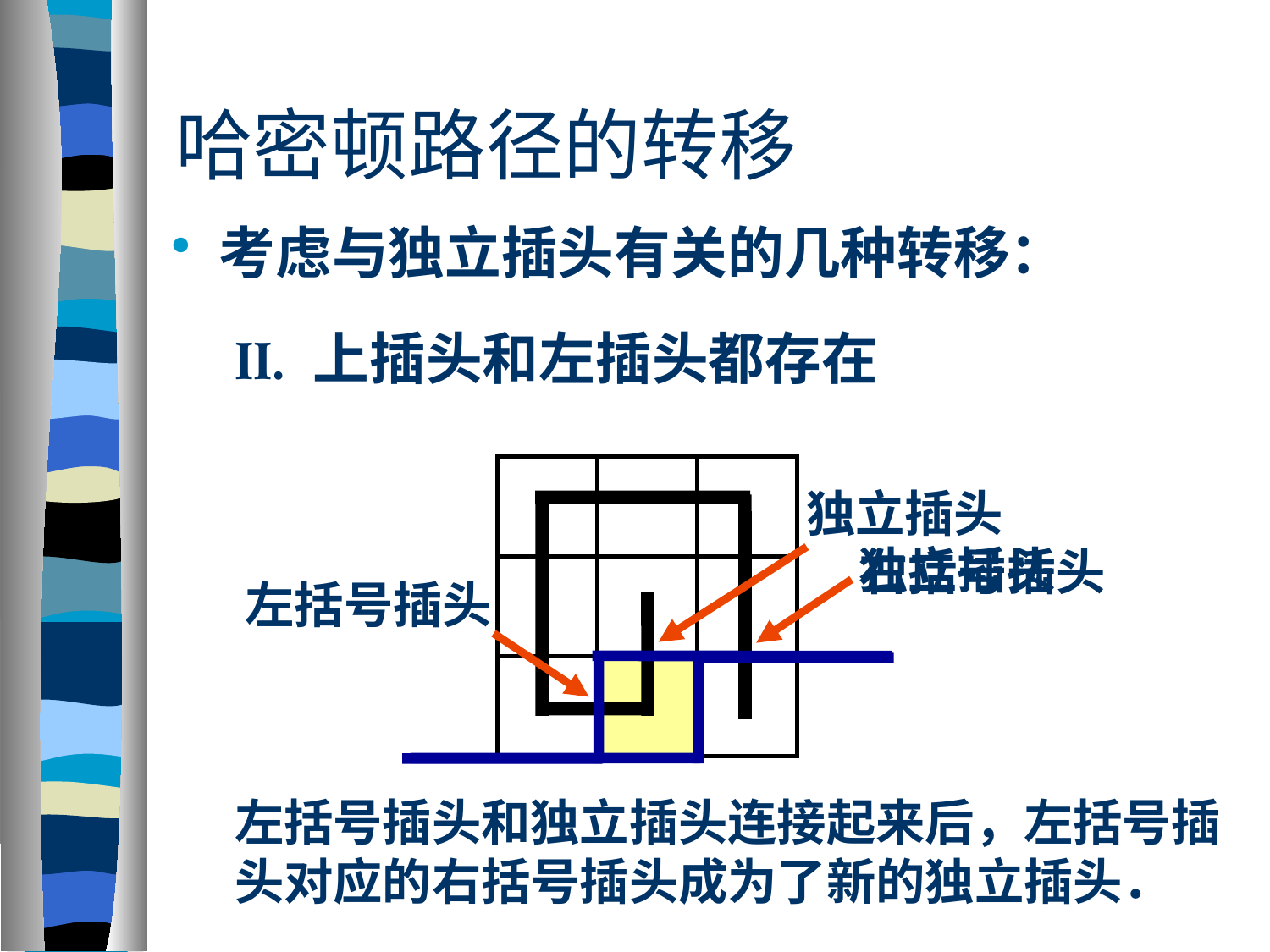

# 哈密顿路径的转移
考虑与独立插头有关的几种转移：

II. 上插头和左插头都存在

独立插头

独立插头

右括号插头

左括号插头

左括号插头和独立插头连接起来后，左括号插头对应的右括号插头成为了新的独立插头．